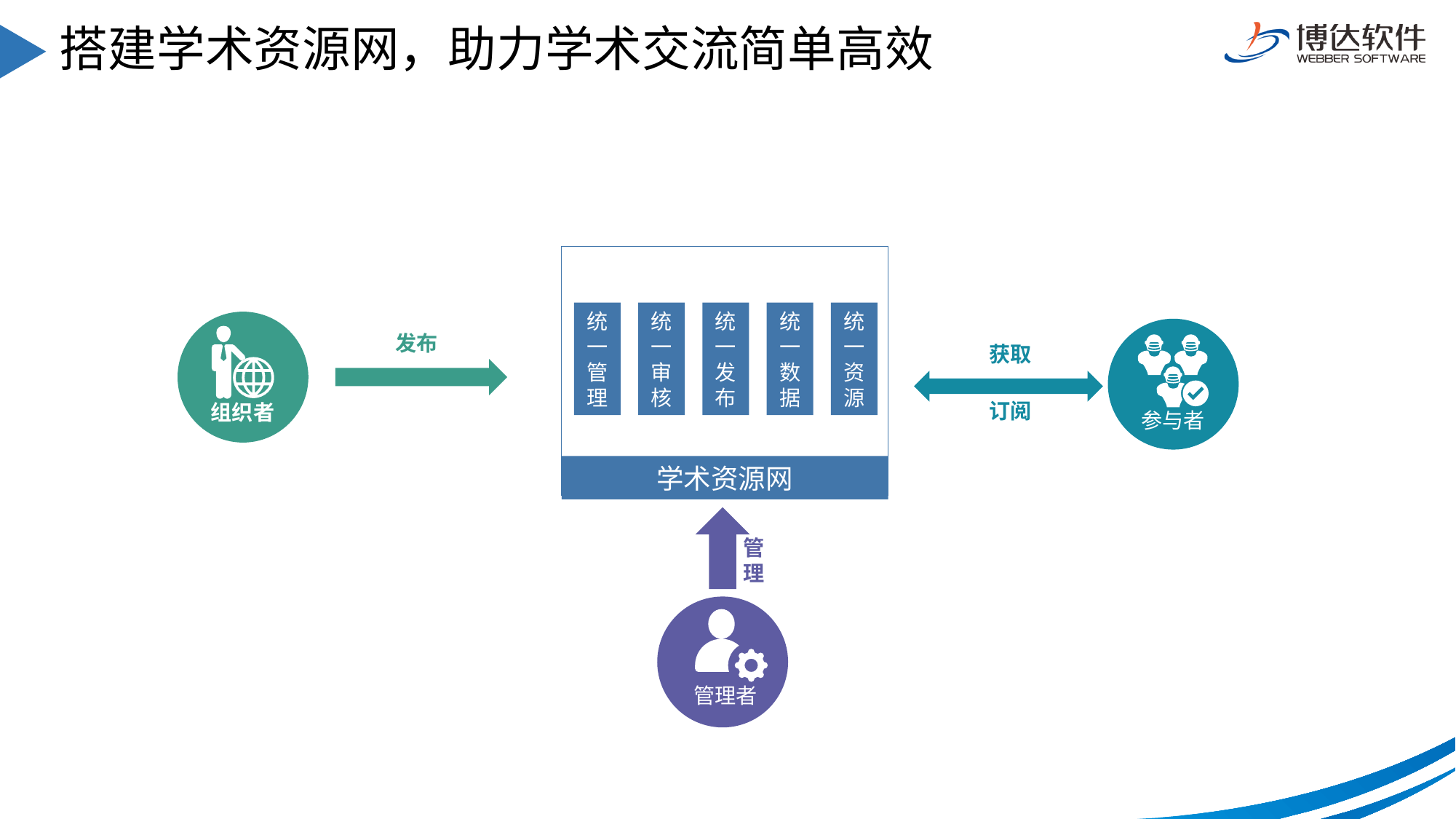

# 搭建学术资源网，助力学术交流简单高效

统一发布
统一管理
统一资源
统一审核
统一数据

组织者

参与者
发布
获取

订阅
学术资源网

管
理

管理者